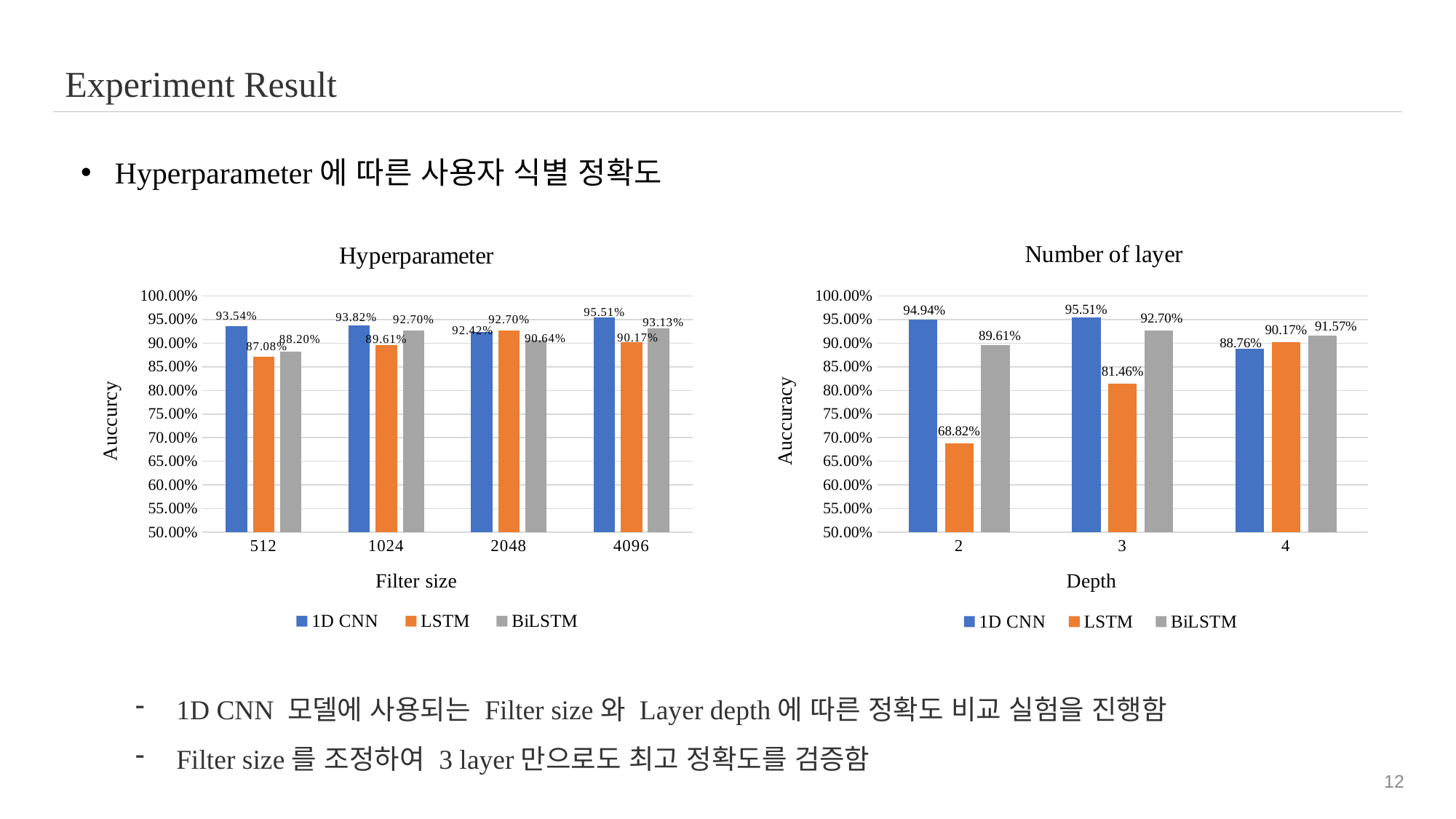

Experiment Result
Hyperparameter에 따른 사용자 식별 정확도

1D CNN 모델에 사용되는 Filter size와 Layer depth에 따른 정확도 비교 실험을 진행함
Filter size를 조정하여 3 layer만으로도 최고 정확도를 검증함

### Chart: Hyperparameter

| Category | 1D CNN | LSTM | BiLSTM |
|---|---|---|---|
| 512 | 0.9354 | 0.8708 | 0.882 |
| 1024 | 0.9382 | 0.8961 | 0.927 |
| 2048 | 0.9242 | 0.927 | 0.9064 |
| 4096 | 0.9551 | 0.9017 | 0.9313 |

### Chart: Number of layer

| Category | 1D CNN | LSTM | BiLSTM |
|---|---|---|---|
| 2 | 0.9494 | 0.6882 | 0.8961 |
| 3 | 0.9551 | 0.8146 | 0.927 |
| 4 | 0.8876 | 0.9017 | 0.9157 |
12